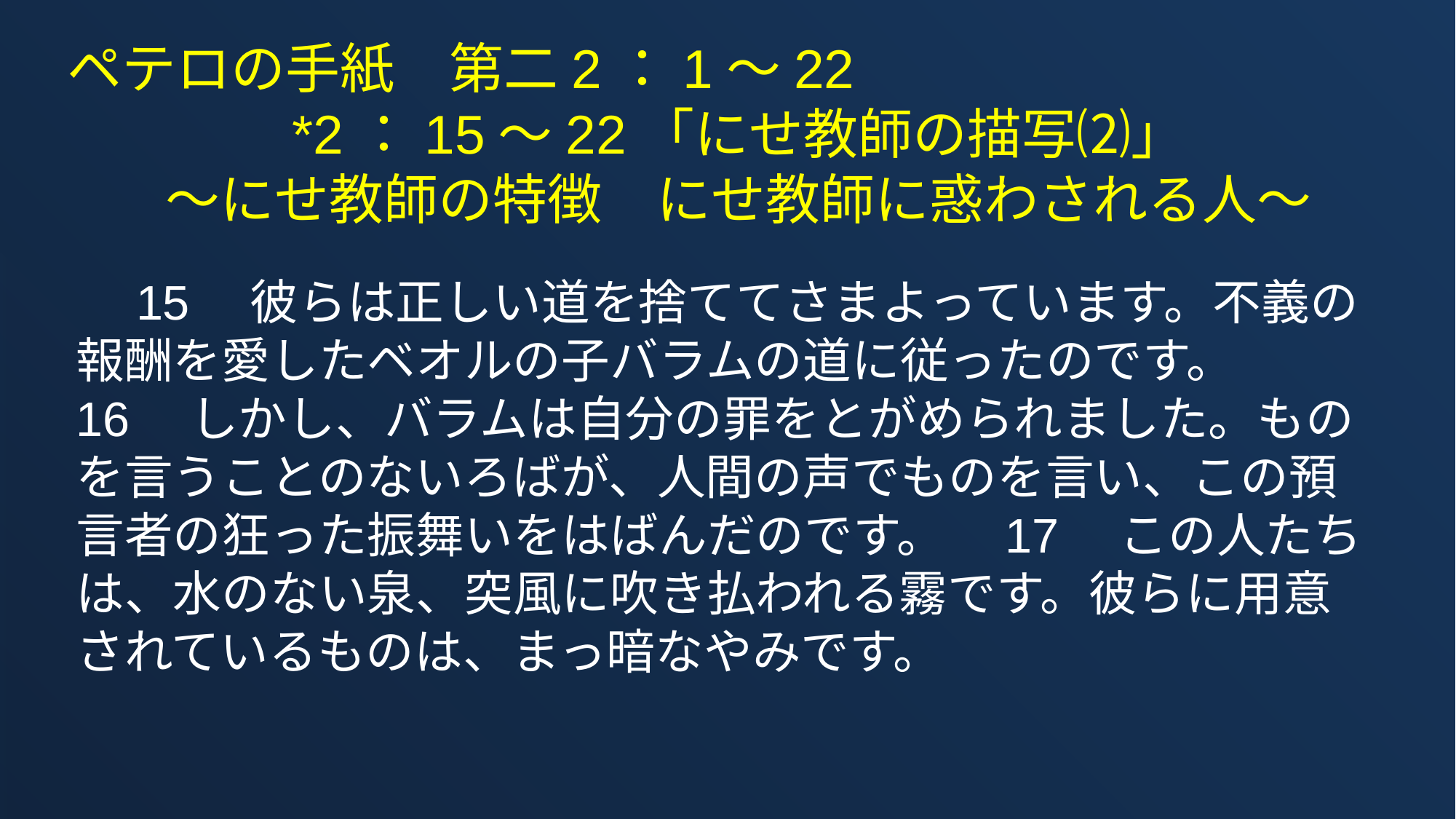

ペテロの手紙　第二2：1～22
*2：15～22「にせ教師の描写⑵」
～にせ教師の特徴　にせ教師に惑わされる人～
　15　彼らは正しい道を捨ててさまよっています。不義の報酬を愛したベオルの子バラムの道に従ったのです。　16　しかし、バラムは自分の罪をとがめられました。ものを言うことのないろばが、人間の声でものを言い、この預言者の狂った振舞いをはばんだのです。　17　この人たちは、水のない泉、突風に吹き払われる霧です。彼らに用意されているものは、まっ暗なやみです。